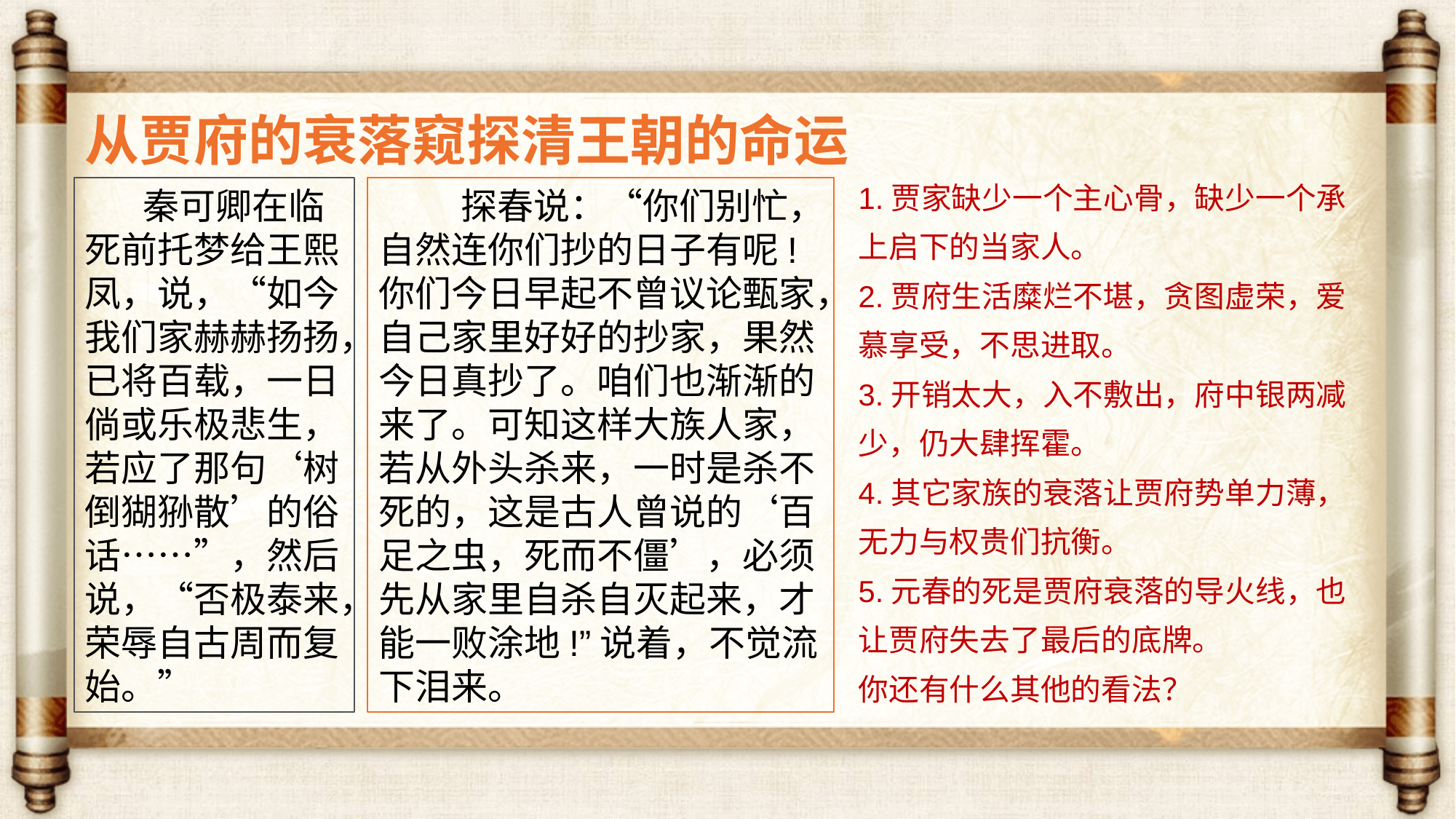

从贾府的衰落窥探清王朝的命运
1.贾家缺少一个主心骨，缺少一个承上启下的当家人。
2.贾府生活糜烂不堪，贪图虚荣，爱慕享受，不思进取。
3.开销太大，入不敷出，府中银两减少，仍大肆挥霍。
4.其它家族的衰落让贾府势单力薄，无力与权贵们抗衡。
5.元春的死是贾府衰落的导火线，也让贾府失去了最后的底牌。
你还有什么其他的看法？
      秦可卿在临死前托梦给王熙凤，说，“如今我们家赫赫扬扬，已将百载，一日倘或乐极悲生，若应了那句‘树倒猢狲散’的俗话……”，然后说，“否极泰来，荣辱自古周而复始。”
         探春说：“你们别忙，自然连你们抄的日子有呢!你们今日早起不曾议论甄家，自己家里好好的抄家，果然今日真抄了。咱们也渐渐的来了。可知这样大族人家，若从外头杀来，一时是杀不死的，这是古人曾说的‘百足之虫，死而不僵’，必须先从家里自杀自灭起来，才能一败涂地!”说着，不觉流下泪来。